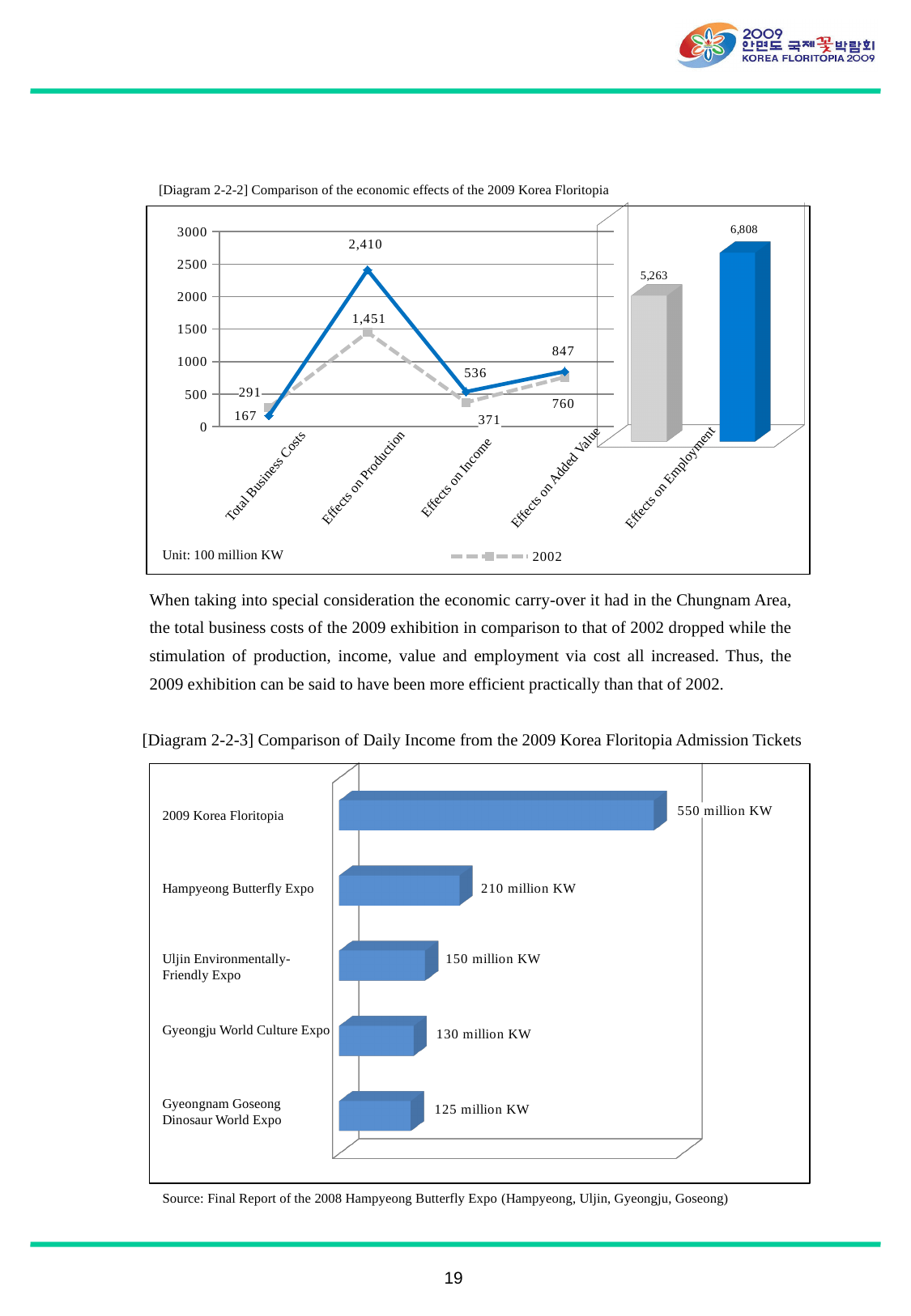

[Diagram 2-2-2] Comparison of the economic effects of the 2009 Korea Floritopia

[unsupported chart]

### Chart

| Category | 2002 | 2009 |
|---|---|---|
| 총사업비 | 291.0 | 167.0 |
| 생산유발효과 | 1451.0 | 2410.0 |
| 소득유발효과 | 371.0 | 536.0 |
| 부가가치유발효과 | 760.0 | 847.0 |
Effects on Production
Effects on Income
Effects on Added Value
Total Business Costs
Effects on Employment
Unit: 100 million KW

When taking into special consideration the economic carry-over it had in the Chungnam Area, the total business costs of the 2009 exhibition in comparison to that of 2002 dropped while the stimulation of production, income, value and employment via cost all increased. Thus, the 2009 exhibition can be said to have been more efficient practically than that of 2002.

[Diagram 2-2-3] Comparison of Daily Income from the 2009 Korea Floritopia Admission Tickets

[unsupported chart]

2009 Korea Floritopia
Hampyeong Butterfly Expo
Uljin Environmentally-Friendly Expo
Gyeongju World Culture Expo
Gyeongnam Goseong Dinosaur World Expo
Source: Final Report of the 2008 Hampyeong Butterfly Expo (Hampyeong, Uljin, Gyeongju, Goseong)
19